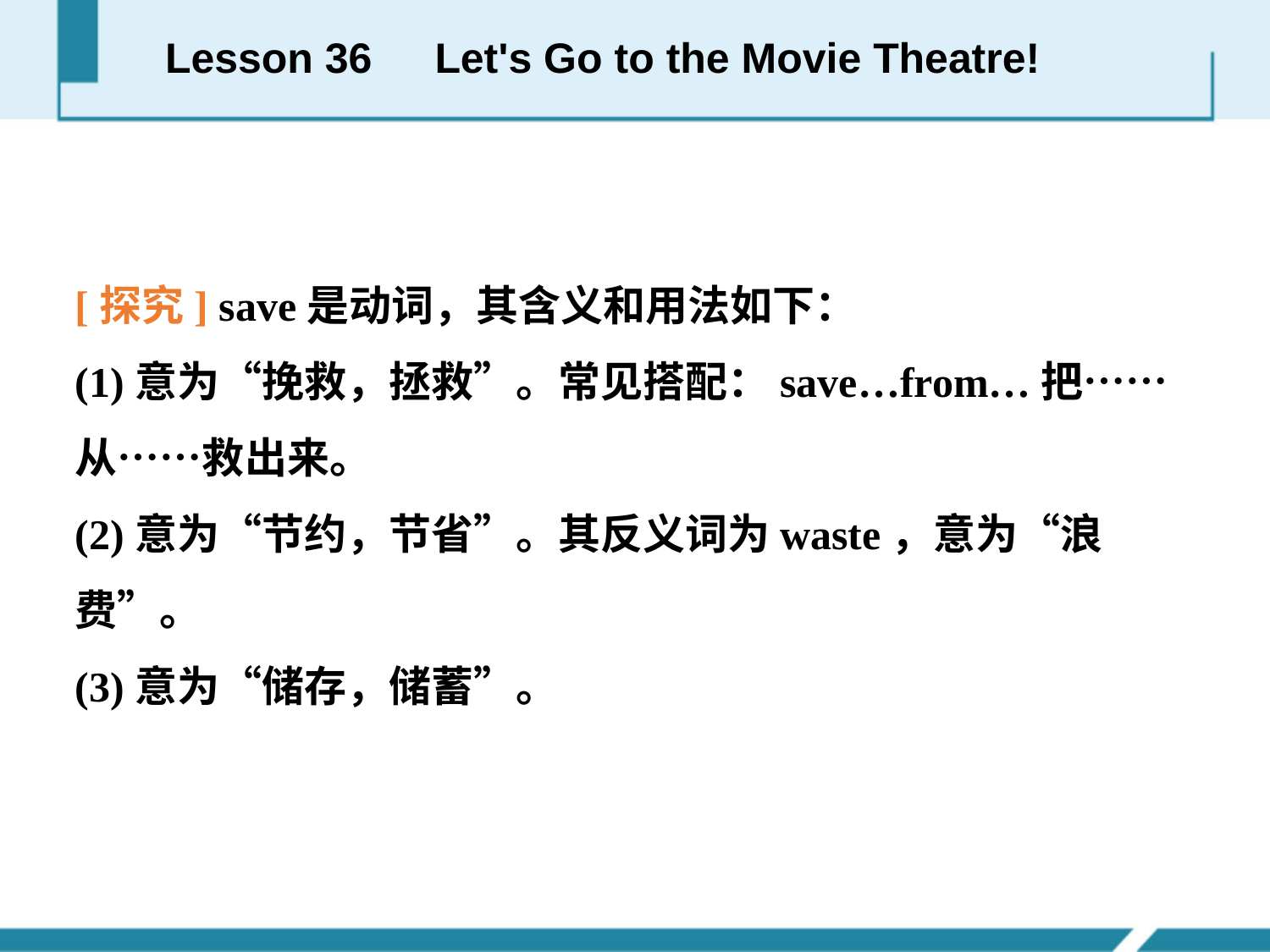

Lesson 36　Let's Go to the Movie Theatre!
[探究] save是动词，其含义和用法如下：
(1)意为“挽救，拯救”。常见搭配：save…from…把……从……救出来。
(2)意为“节约，节省”。其反义词为waste，意为“浪费”。
(3)意为“储存，储蓄”。